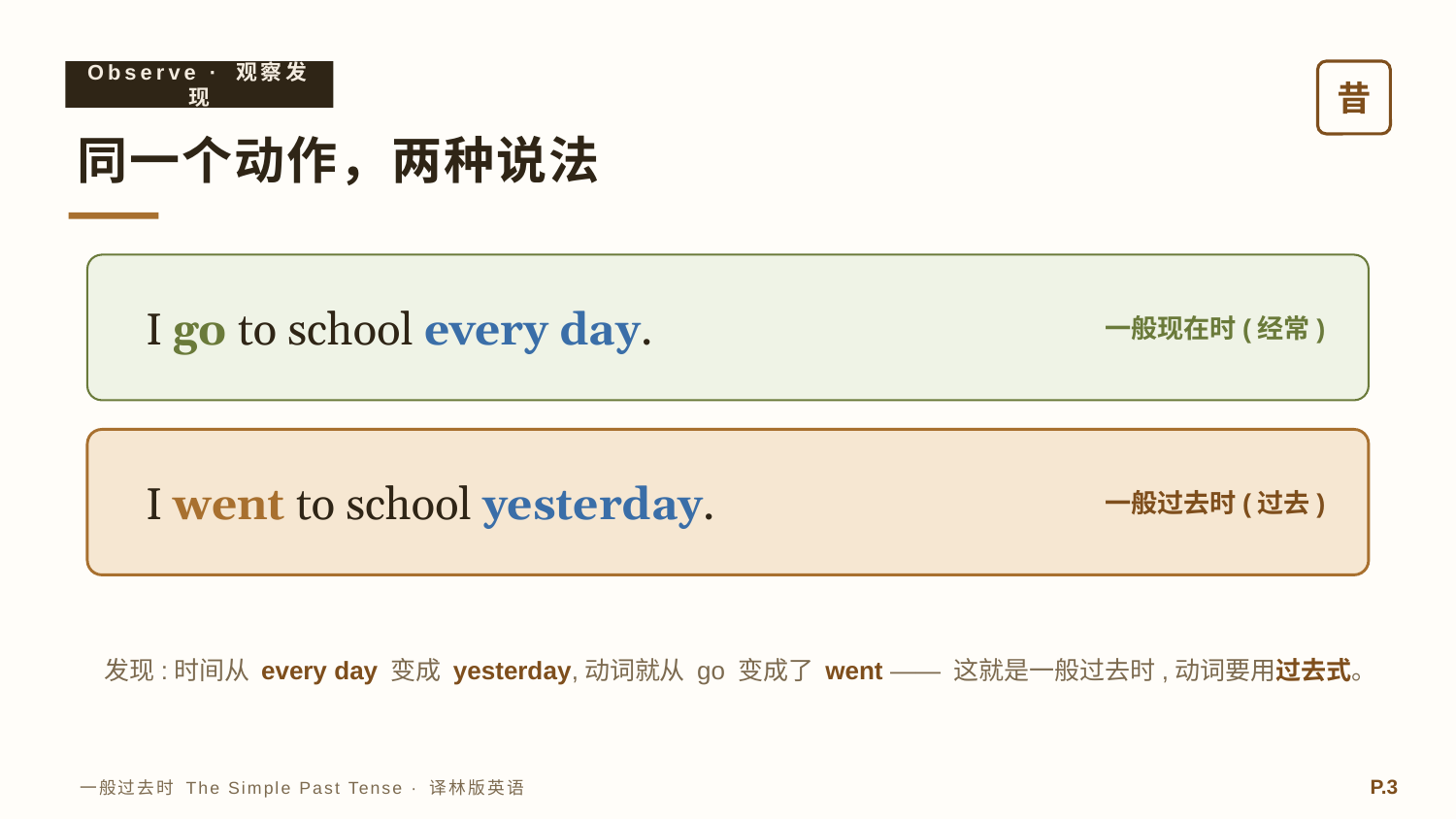

Observe · 观察发现
昔

同一个动作，两种说法

I go to school every day.
一般现在时(经常)

I went to school yesterday.
一般过去时(过去)
发现:时间从 every day 变成 yesterday,动词就从 go 变成了 went —— 这就是一般过去时,动词要用过去式。
P.3
一般过去时 The Simple Past Tense · 译林版英语